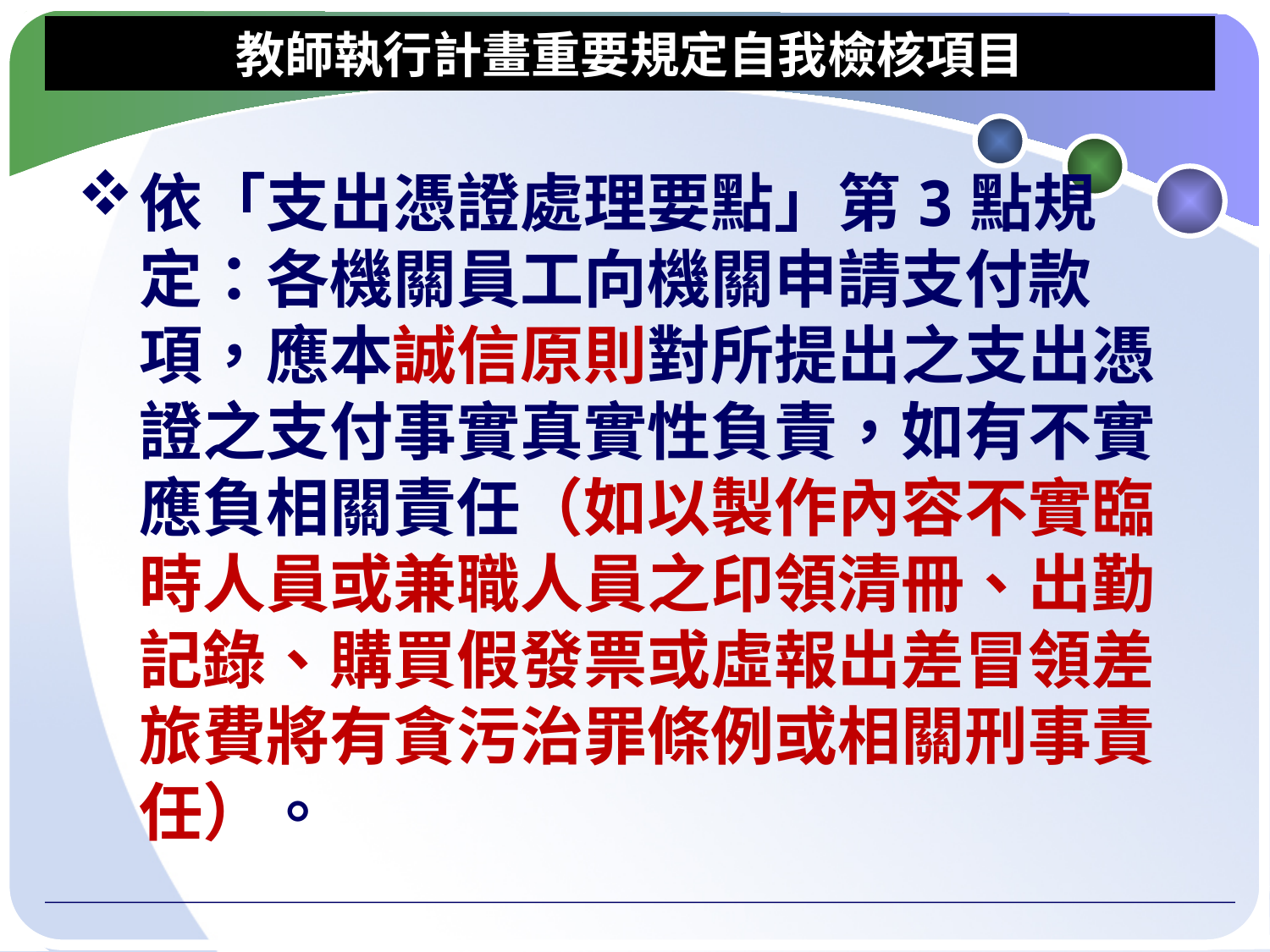

# 教師執行計畫重要規定自我檢核項目
依「支出憑證處理要點」第3點規定：各機關員工向機關申請支付款項，應本誠信原則對所提出之支出憑證之支付事實真實性負責，如有不實應負相關責任（如以製作內容不實臨時人員或兼職人員之印領清冊、出勤記錄、購買假發票或虛報出差冒領差旅費將有貪污治罪條例或相關刑事責任）。